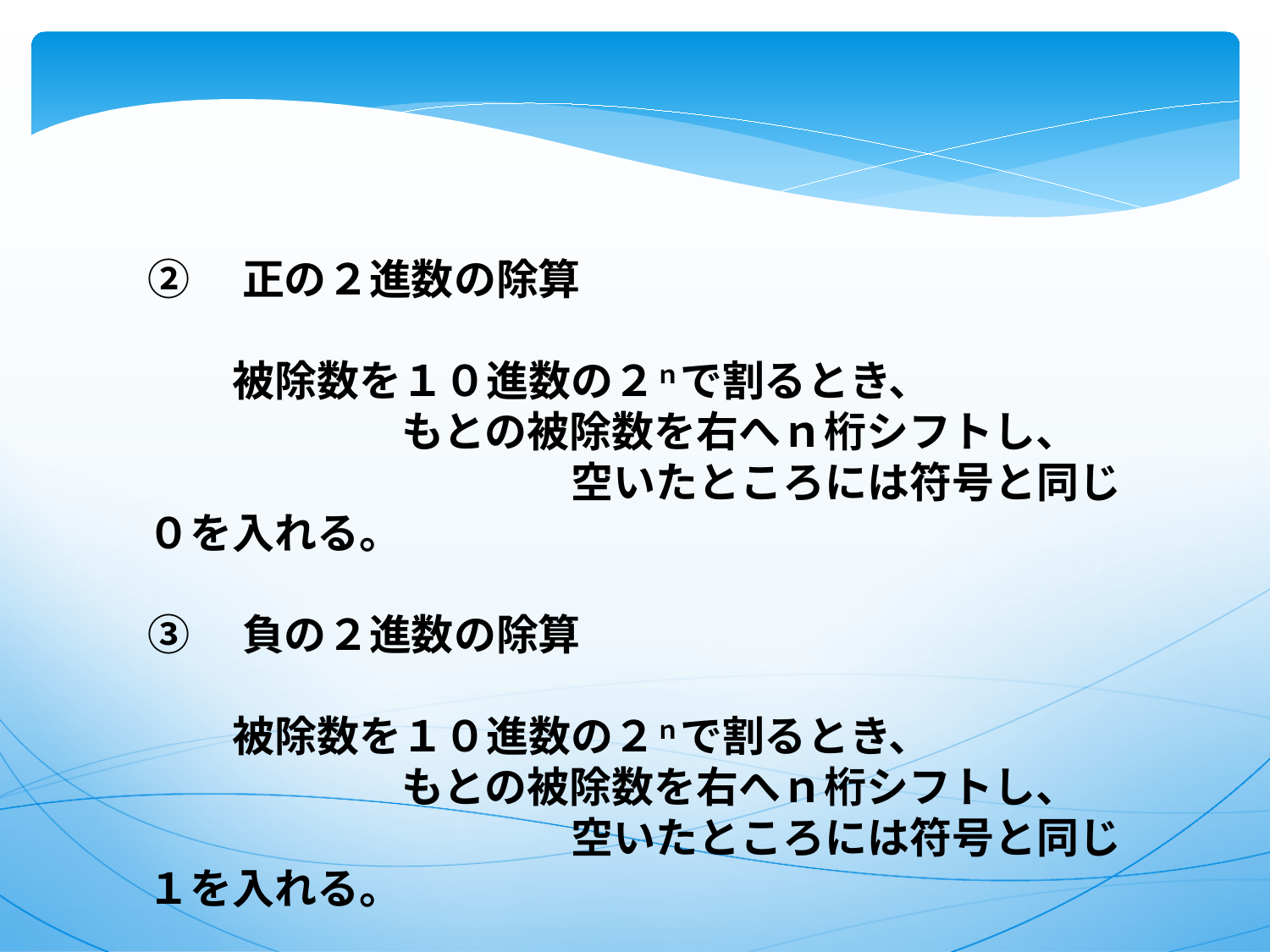

②　正の２進数の除算

　　被除数を１０進数の２ｎで割るとき、
　　　　　　もとの被除数を右へｎ桁シフトし、
　　　　　　　　　　空いたところには符号と同じ０を入れる。

③　負の２進数の除算

　　被除数を１０進数の２ｎで割るとき、
　　　　　　もとの被除数を右へｎ桁シフトし、
　　　　　　　　　　空いたところには符号と同じ１を入れる。